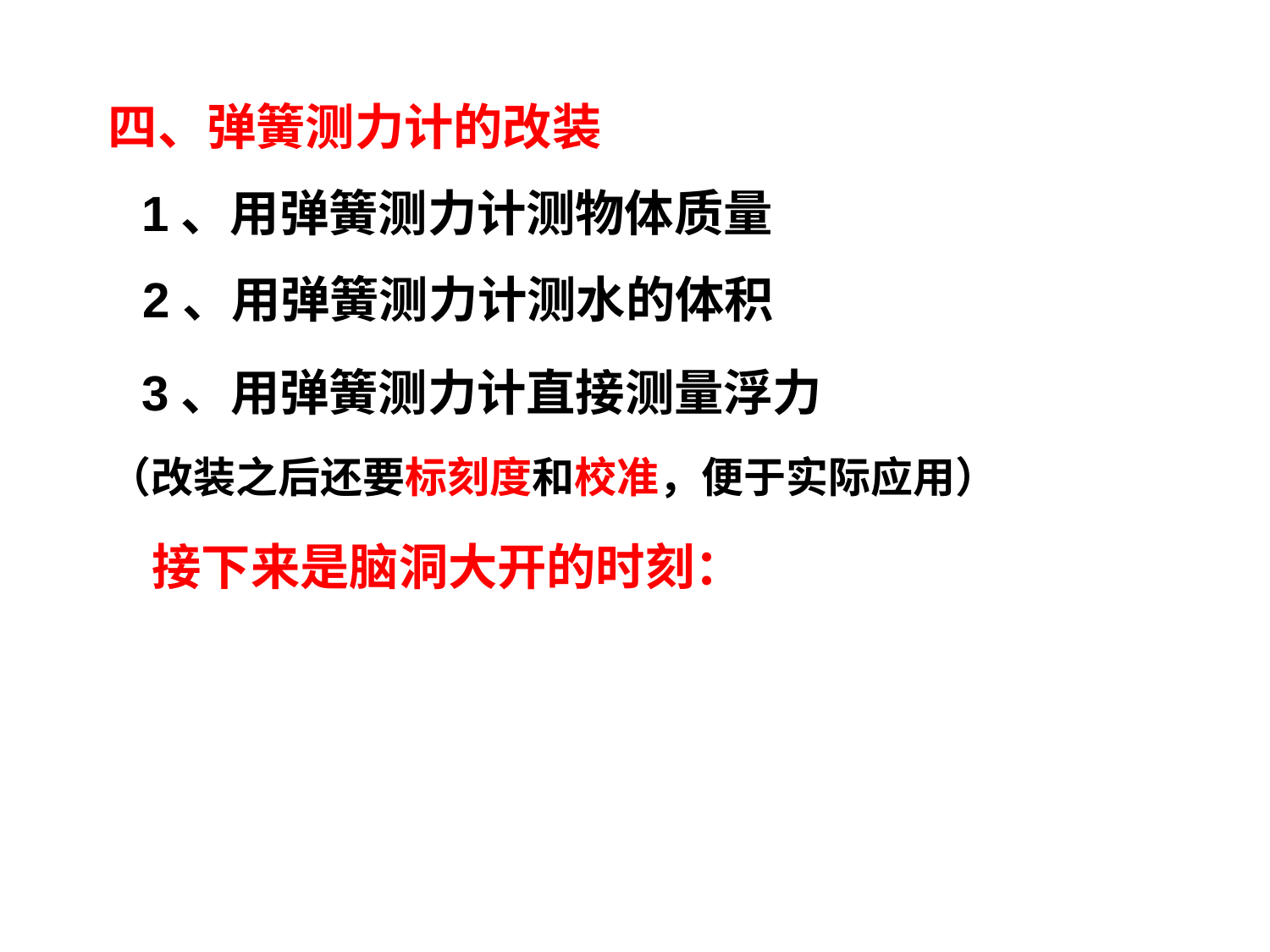

四、弹簧测力计的改装
1、用弹簧测力计测物体质量
2、用弹簧测力计测水的体积
3、用弹簧测力计直接测量浮力
（改装之后还要标刻度和校准，便于实际应用）
接下来是脑洞大开的时刻：